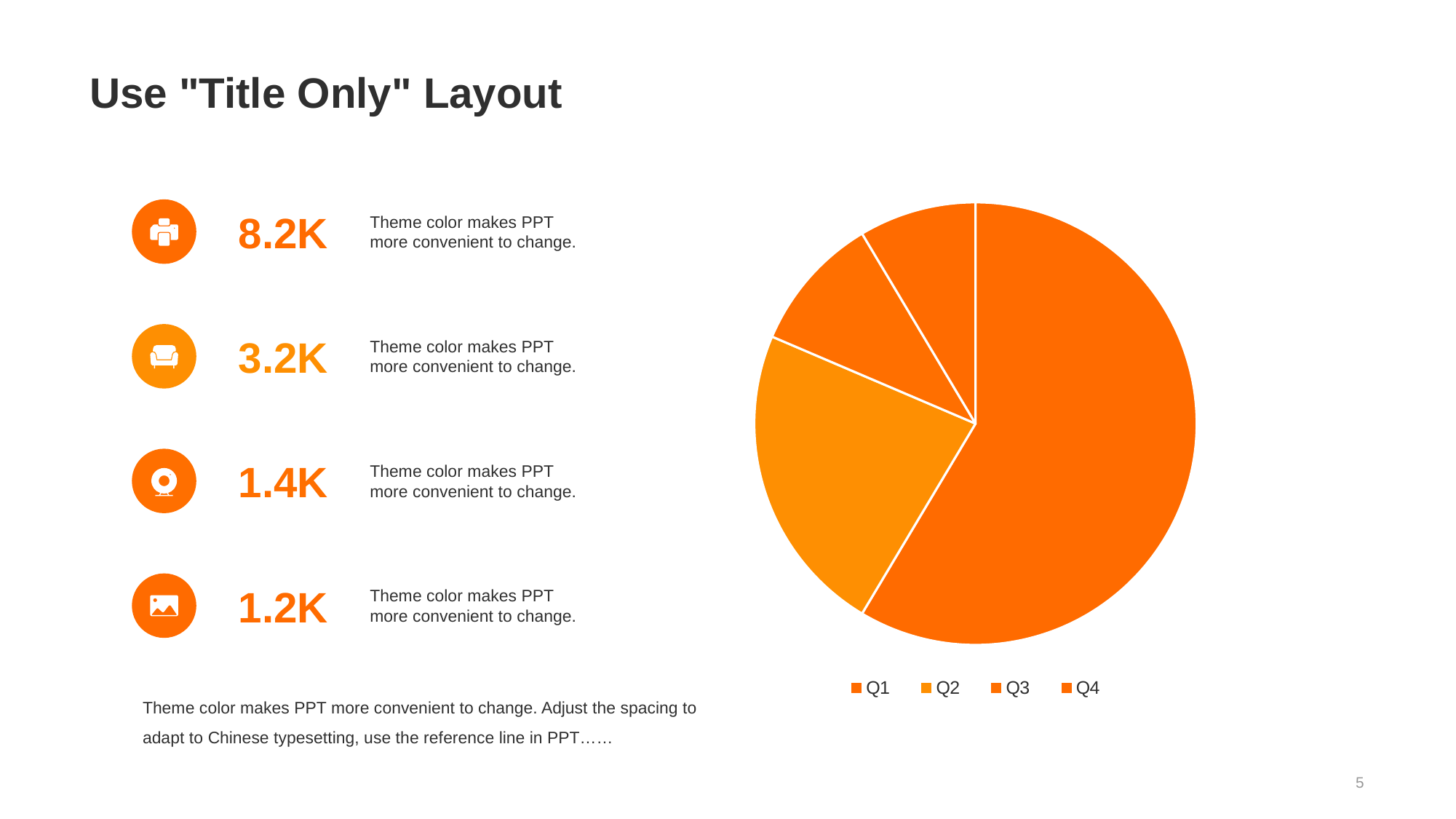

# Use "Title Only" Layout

### Chart

| Category | 销售额 |
|---|---|
| Q1 | 8.2 |
| Q2 | 3.2 |
| Q3 | 1.4 |
| Q4 | 1.2 |

8.2K
Theme color makes PPT more convenient to change.

3.2K
Theme color makes PPT more convenient to change.

1.4K
Theme color makes PPT more convenient to change.

1.2K
Theme color makes PPT more convenient to change.
Theme color makes PPT more convenient to change. Adjust the spacing to adapt to Chinese typesetting, use the reference line in PPT……
5